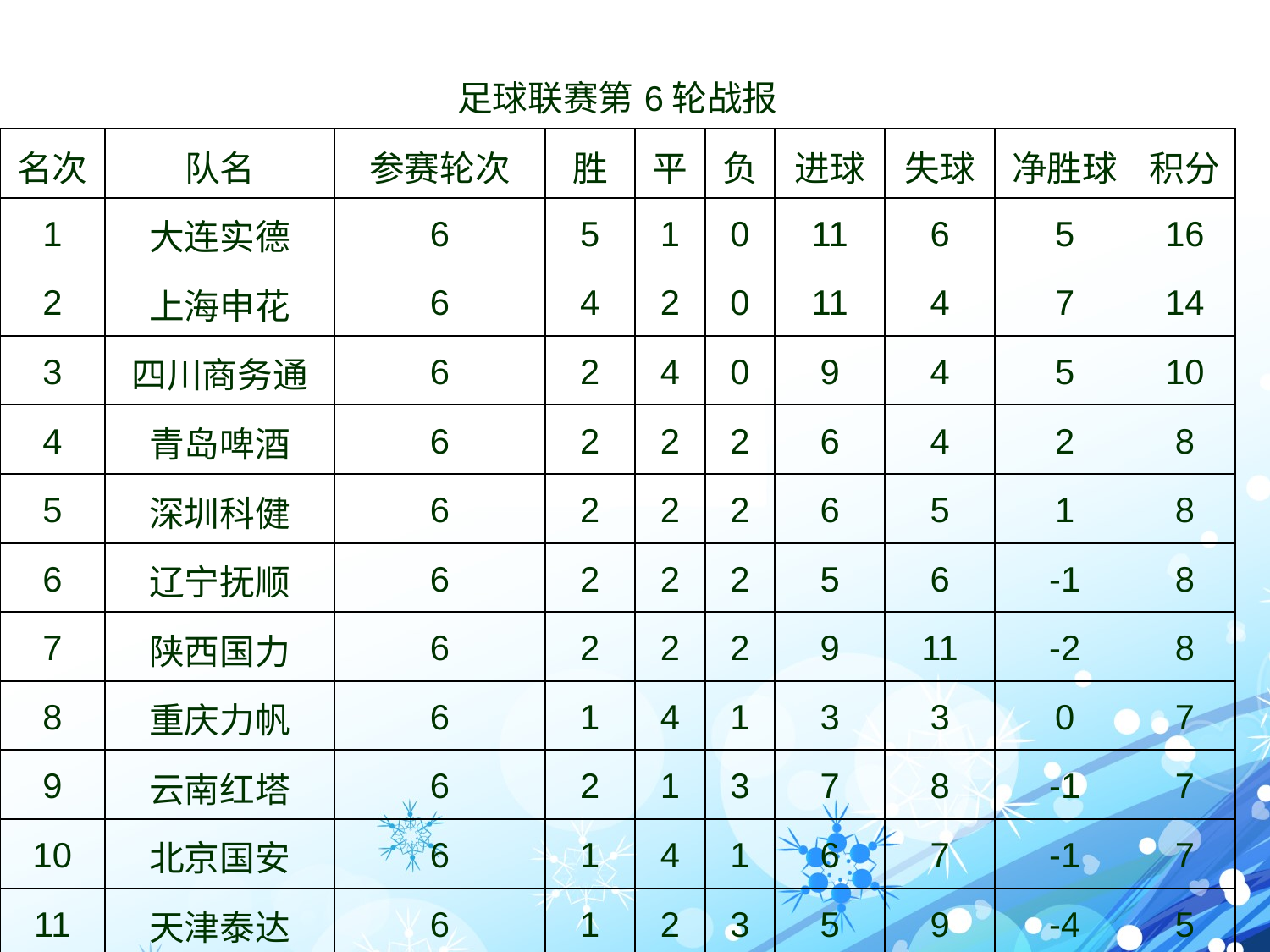

| 足球联赛第6轮战报 |  |  |  |  |  |  |  |  |  |
| --- | --- | --- | --- | --- | --- | --- | --- | --- | --- |
| 名次 | 队名 | 参赛轮次 | 胜 | 平 | 负 | 进球 | 失球 | 净胜球 | 积分 |
| 1 | 大连实德 | 6 | 5 | 1 | 0 | 11 | 6 | 5 | 16 |
| 2 | 上海申花 | 6 | 4 | 2 | 0 | 11 | 4 | 7 | 14 |
| 3 | 四川商务通 | 6 | 2 | 4 | 0 | 9 | 4 | 5 | 10 |
| 4 | 青岛啤酒 | 6 | 2 | 2 | 2 | 6 | 4 | 2 | 8 |
| 5 | 深圳科健 | 6 | 2 | 2 | 2 | 6 | 5 | 1 | 8 |
| 6 | 辽宁抚顺 | 6 | 2 | 2 | 2 | 5 | 6 | -1 | 8 |
| 7 | 陕西国力 | 6 | 2 | 2 | 2 | 9 | 11 | -2 | 8 |
| 8 | 重庆力帆 | 6 | 1 | 4 | 1 | 3 | 3 | 0 | 7 |
| 9 | 云南红塔 | 6 | 2 | 1 | 3 | 7 | 8 | -1 | 7 |
| 10 | 北京国安 | 6 | 1 | 4 | 1 | 6 | 7 | -1 | 7 |
| 11 | 天津泰达 | 6 | 1 | 2 | 3 | 5 | 9 | -4 | 5 |
| 12 | 八一振帮 | 6 | 0 | 4 | 2 | 3 | 6 | -3 | 4 |
| 13 | 沈阳海狮 | 6 | 1 | 1 | 4 | 5 | 9 | -4 | 4 |
| 14 | 山东鲁能 | 6 | 0 | 3 | 3 | 1 | 5 | -4 | 3 |